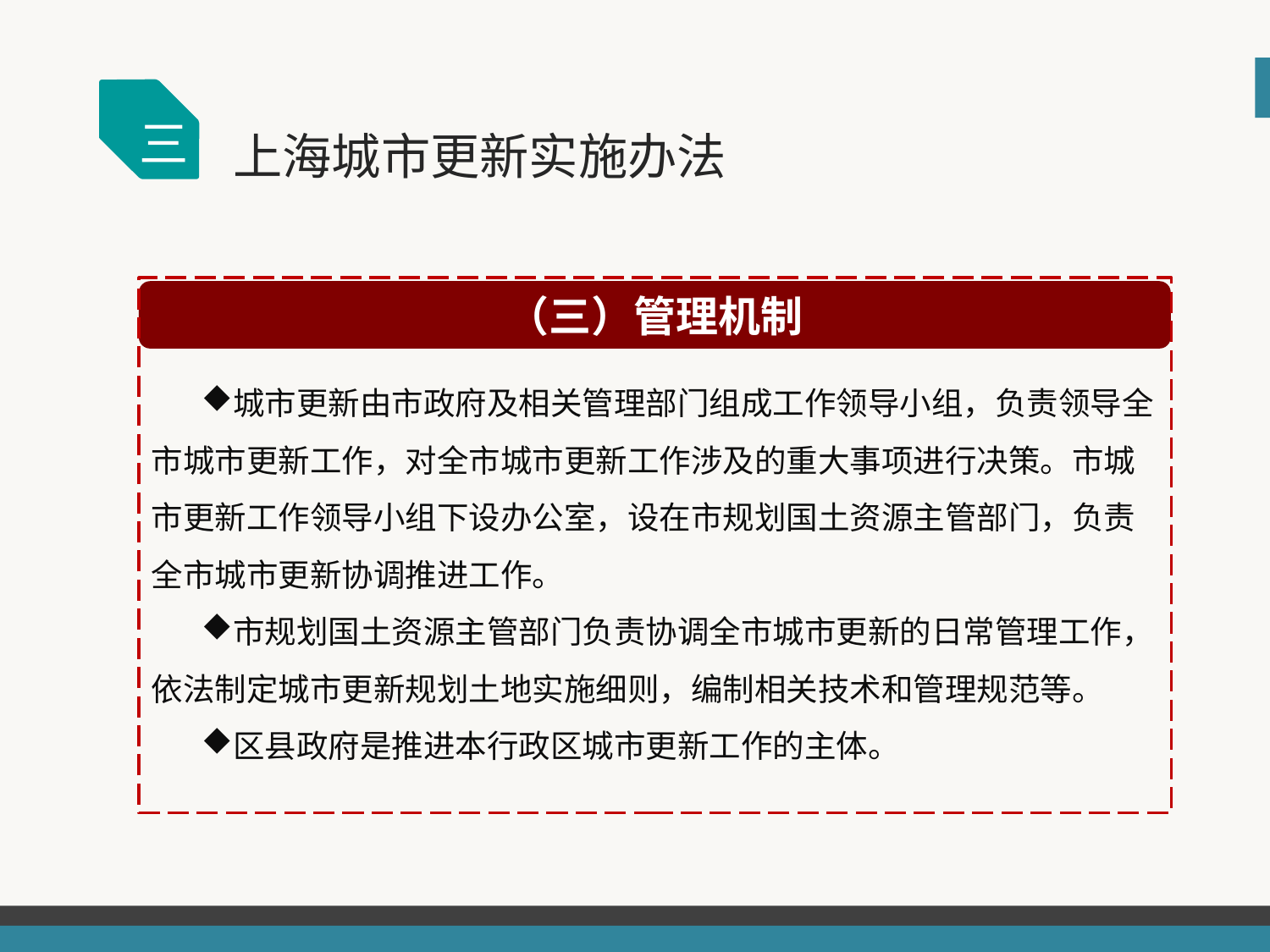

三
上海城市更新实施办法

城市更新由市政府及相关管理部门组成工作领导小组，负责领导全市城市更新工作，对全市城市更新工作涉及的重大事项进行决策。市城市更新工作领导小组下设办公室，设在市规划国土资源主管部门，负责全市城市更新协调推进工作。
市规划国土资源主管部门负责协调全市城市更新的日常管理工作，依法制定城市更新规划土地实施细则，编制相关技术和管理规范等。
区县政府是推进本行政区城市更新工作的主体。

（三）管理机制